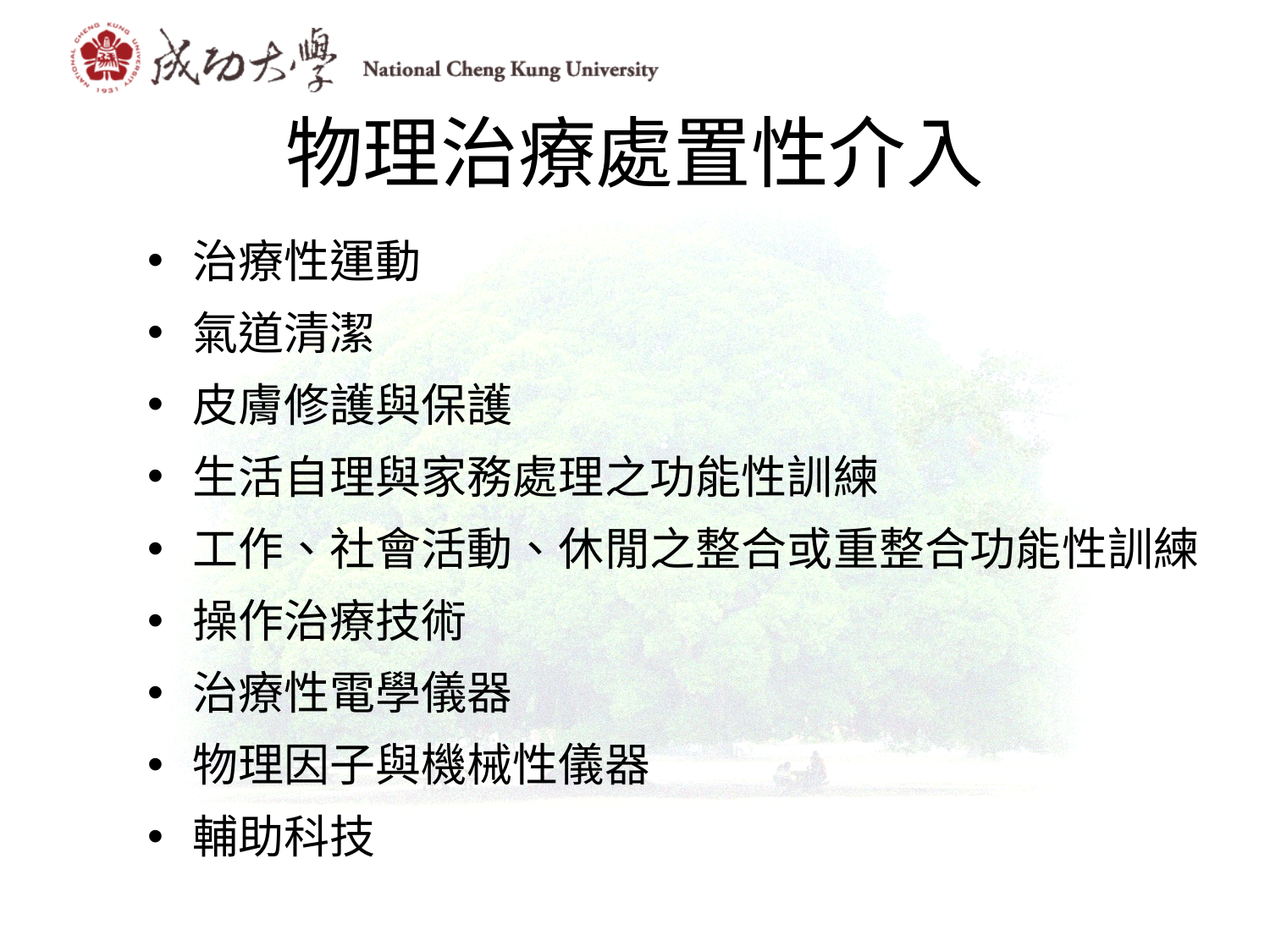

# 物理治療處置性介入
治療性運動
氣道清潔
皮膚修護與保護
生活自理與家務處理之功能性訓練
工作、社會活動、休閒之整合或重整合功能性訓練
操作治療技術
治療性電學儀器
物理因子與機械性儀器
輔助科技